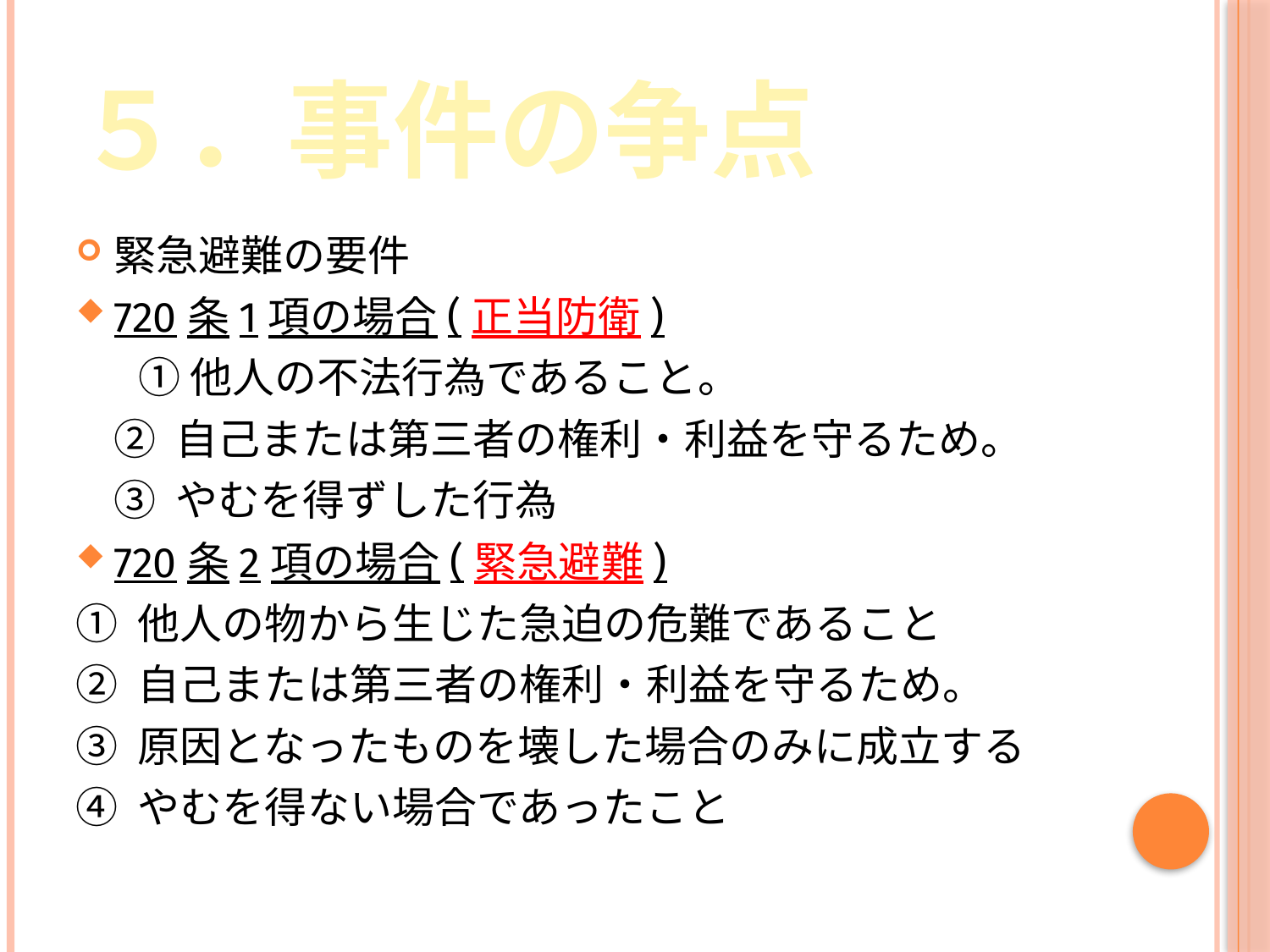

# ５．事件の争点
緊急避難の要件
720条1項の場合(正当防衛)
 　① 他人の不法行為であること。
    ② 自己または第三者の権利・利益を守るため。
    ③ やむを得ずした行為
720条2項の場合(緊急避難)
① 他人の物から生じた急迫の危難であること
② 自己または第三者の権利・利益を守るため。
③ 原因となったものを壊した場合のみに成立する
④ やむを得ない場合であったこと